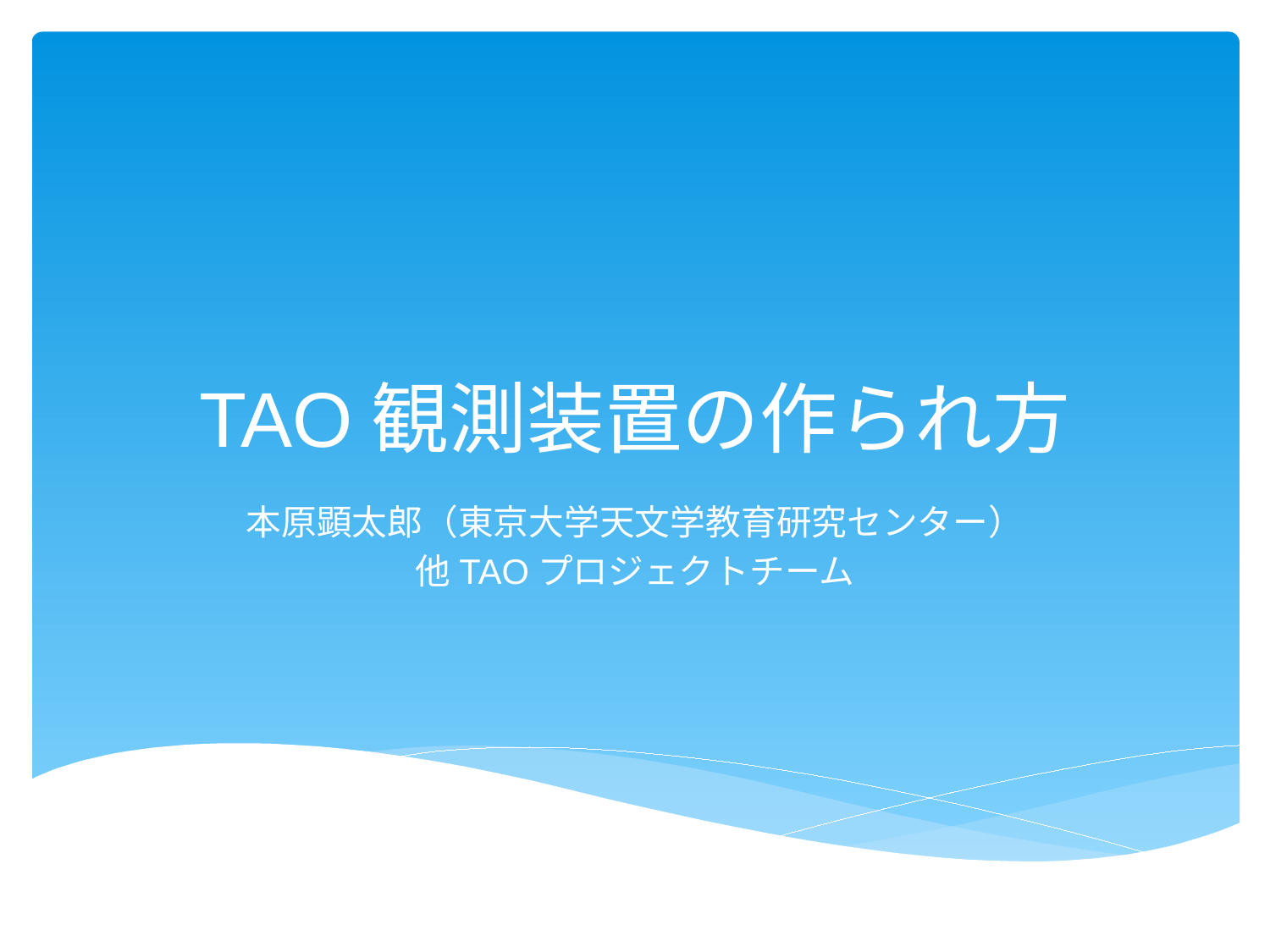

# TAO観測装置の作られ方
本原顕太郎（東京大学天文学教育研究センター）
他TAOプロジェクトチーム